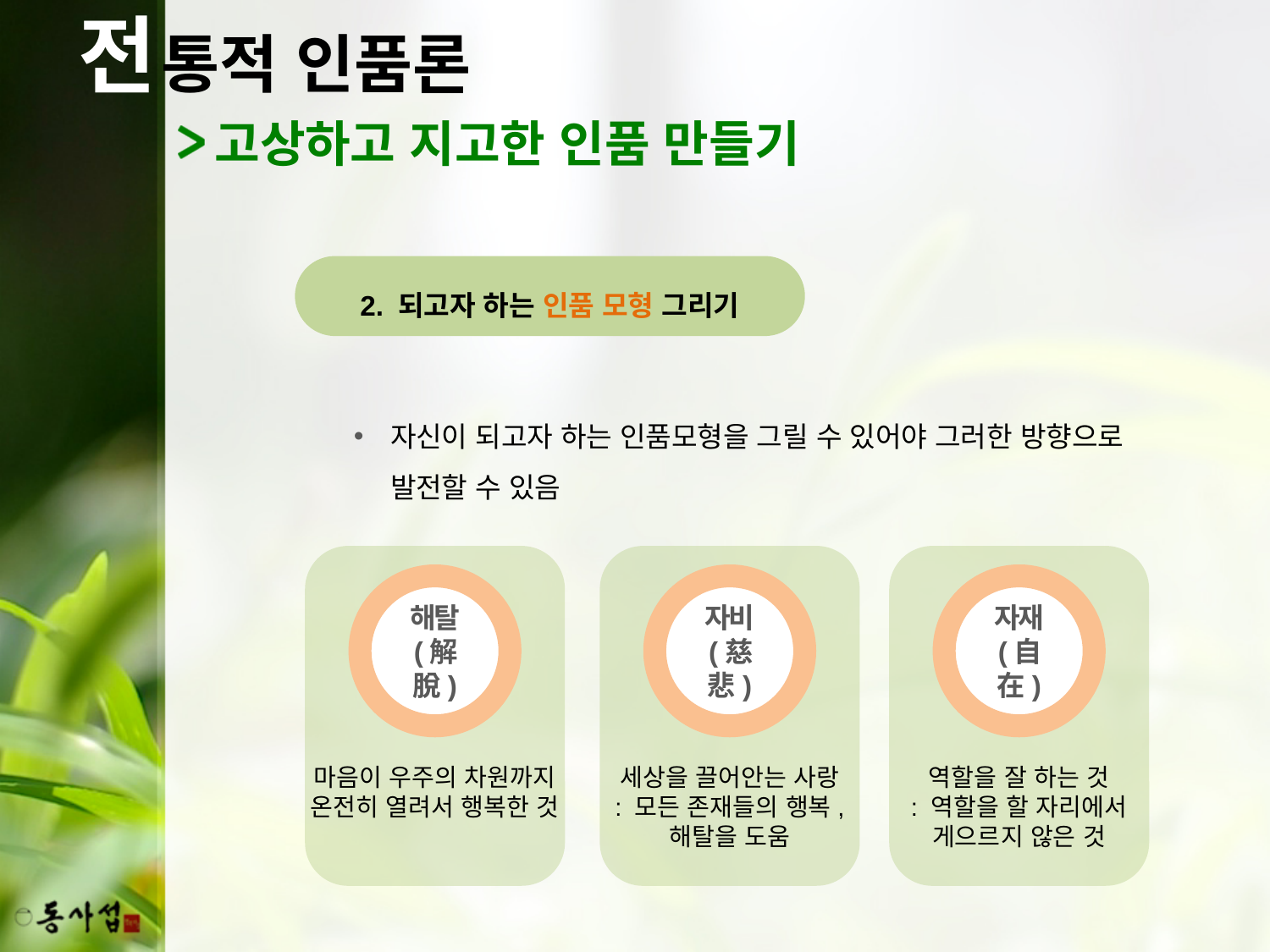

전
통적 인품론
고상하고 지고한 인품 만들기
2. 되고자 하는 인품 모형 그리기
자신이 되고자 하는 인품모형을 그릴 수 있어야 그러한 방향으로 발전할 수 있음

해탈
(解脫)
자비
(慈悲)
자재
(自在)
마음이 우주의 차원까지 온전히 열려서 행복한 것
세상을 끌어안는 사랑
: 모든 존재들의 행복, 해탈을 도움
역할을 잘 하는 것
: 역할을 할 자리에서 게으르지 않은 것